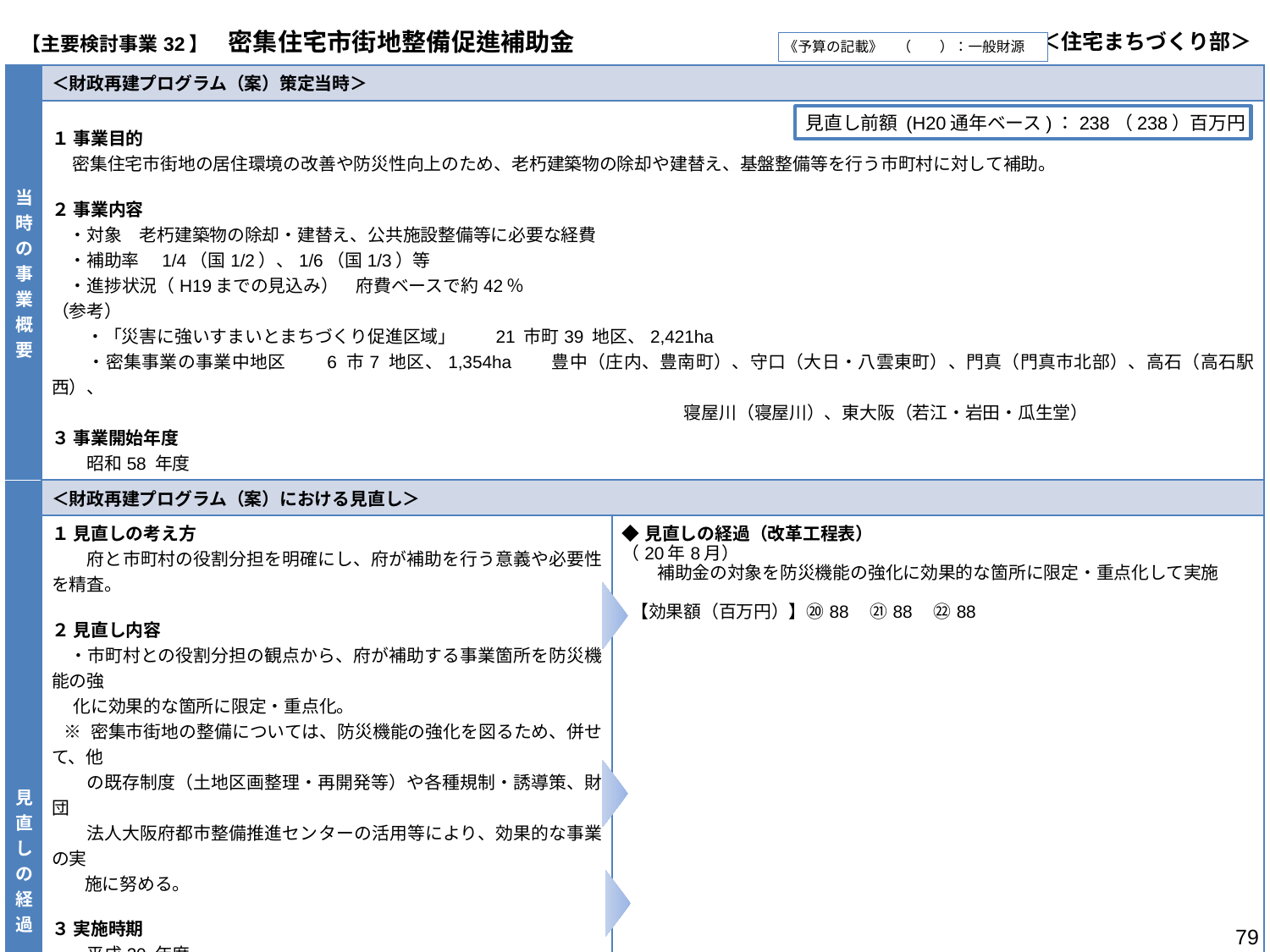

| 【主要検討事業32】　密集住宅市街地整備促進補助金 | ＜住宅まちづくり部＞ |
| --- | --- |
《予算の記載》　（　　）：一般財源
| 当時の事業概要 | ＜財政再建プログラム（案）策定当時＞ |  |
| --- | --- | --- |
|  | １ 事業目的 密集住宅市街地の居住環境の改善や防災性向上のため、老朽建築物の除却や建替え、基盤整備等を行う市町村に対して補助。 ２ 事業内容 　・対象　老朽建築物の除却・建替え、公共施設整備等に必要な経費 　・補助率　1/4（国1/2）、1/6（国1/3）等 　・進捗状況（H19までの見込み）　府費ベースで約42％ （参考） 　　・「災害に強いすまいとまちづくり促進区域」　　21 市町39 地区、2,421ha 　　・密集事業の事業中地区　　6 市7 地区、1,354ha　　豊中（庄内、豊南町）、守口（大日・八雲東町）、門真（門真市北部）、高石（高石駅西）、 　　　　　　　　　　　　　　　　　　　　　　　　　　　　　　　　　　　　寝屋川（寝屋川）、東大阪（若江・岩田・瓜生堂） ３ 事業開始年度 　　昭和58 年度 |  |
| 見直しの経過 | ＜財政再建プログラム（案）における見直し＞ |  |
|  | １ 見直しの考え方 　　府と市町村の役割分担を明確にし、府が補助を行う意義や必要性を精査。 ２ 見直し内容 　・市町村との役割分担の観点から、府が補助する事業箇所を防災機能の強 　 化に効果的な箇所に限定・重点化。 ※ 密集市街地の整備については、防災機能の強化を図るため、併せて、他 の既存制度（土地区画整理・再開発等）や各種規制・誘導策、財団 法人大阪府都市整備推進センターの活用等により、効果的な事業の実 施に努める。 ３ 実施時期 　　平成20 年度 | ◆見直しの経過（改革工程表） （20年8月）　 　　補助金の対象を防災機能の強化に効果的な箇所に限定・重点化して実施　 【効果額（百万円）】⑳88　㉑88　㉒88 |
|  | ＜財政構造改革プラン（案）における見直し＞ |  |
|  | ○見直し方向性 　　府の役割（補助対象・補助率等）について整理（23年度） | ◆見直しの経過（改革工程表） 　 方向性どおり実施済 【効果額（百万円）】　㉓7 ㉔14 ㉕14 |
|  | ＜当面の財政運営の取組み（案）における見直し＞ |  |
|  | ○取組内容 　　事業目標の達成に向けて、事業主体である市に対する支援手法を検討する | ◆見直しの経過（取組実績） 　 平成30年３月に「大阪府密集市街地整備方針」を改定し、技術者等派遣により、市の事業執行体制の強化を図るとともに、老朽建築物の除却補助率かさ上げ期間を延長するなど、市の取組みに対する支援を強化。 |
見直し前額 (H20通年ベース)：238（238）百万円

79